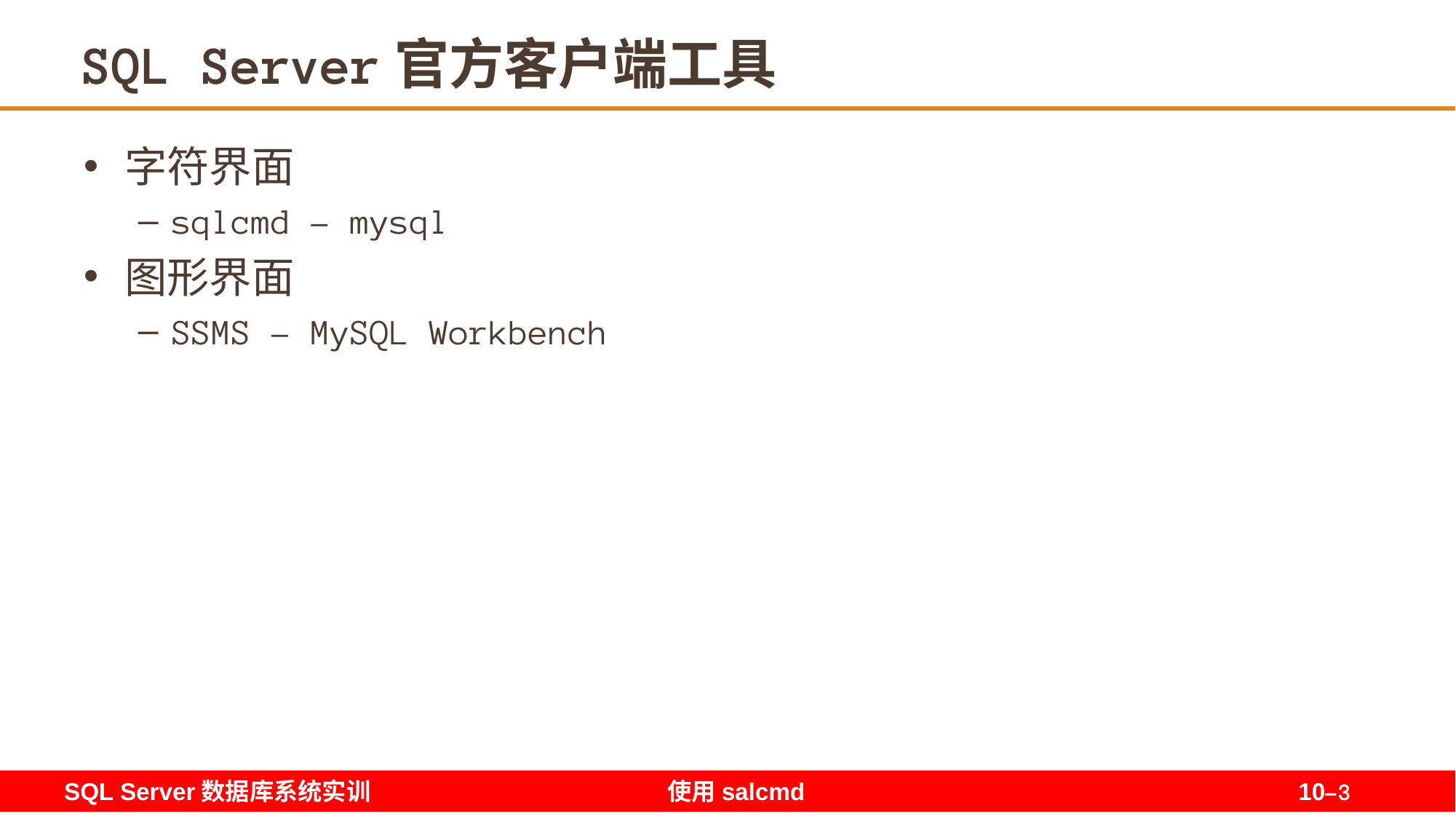

# SQL Server官方客户端工具
字符界面
sqlcmd - mysql
图形界面
SSMS - MySQL Workbench